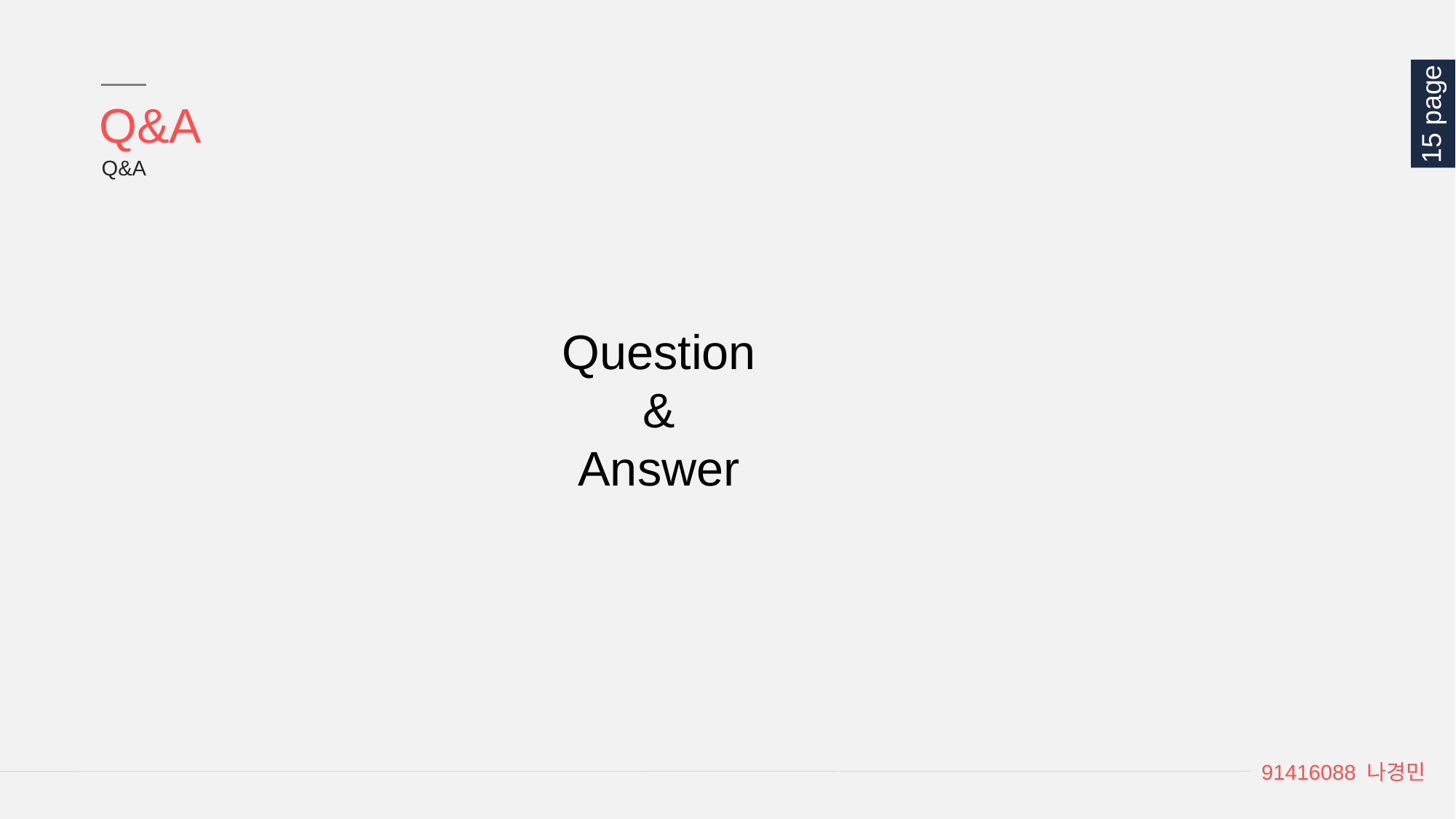

Q&A
15 page
Q&A
Question
&
Answer
91416088 나경민